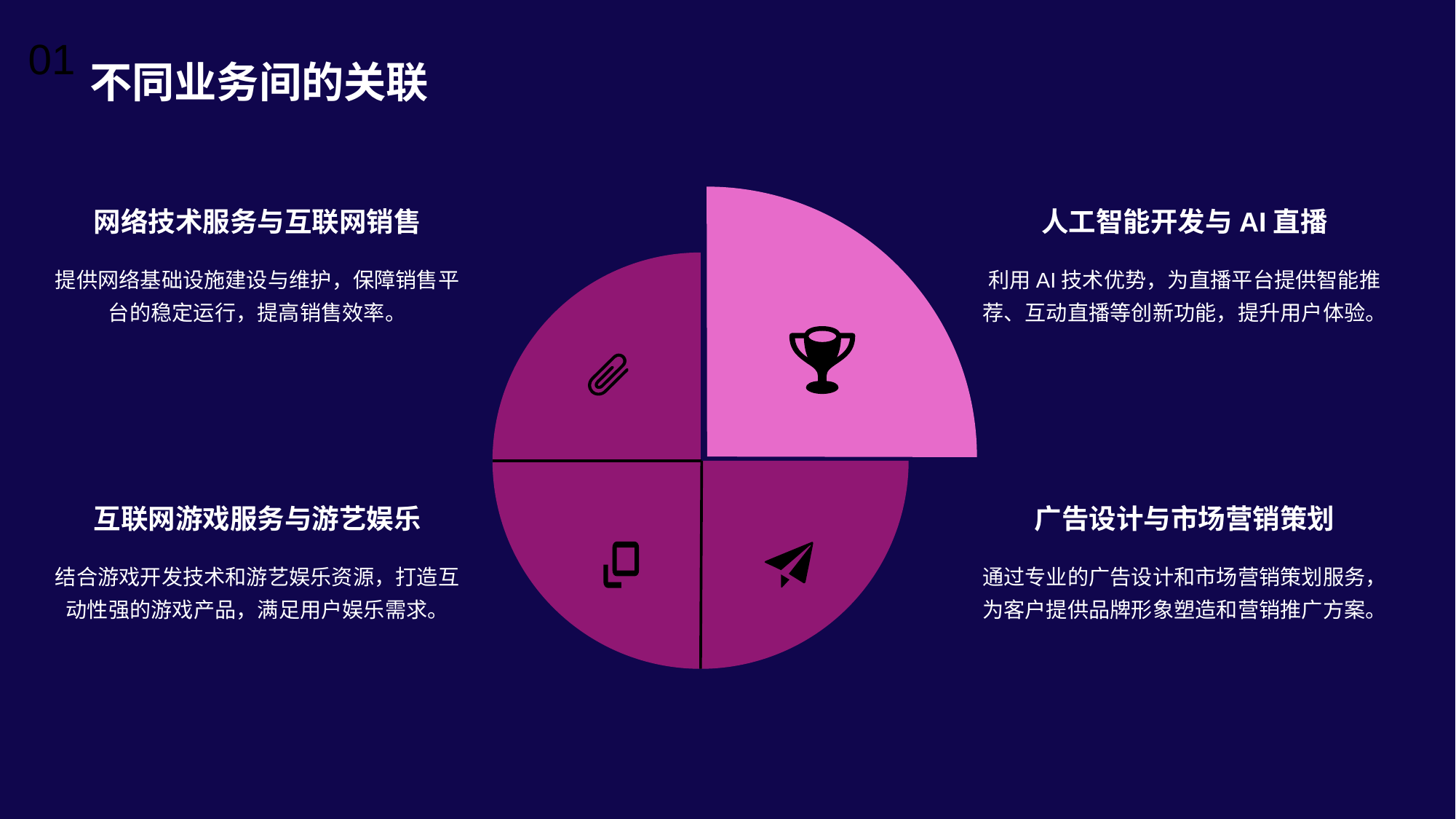

01
不同业务间的关联

网络技术服务与互联网销售
提供网络基础设施建设与维护，保障销售平台的稳定运行，提高销售效率。
人工智能开发与AI直播
利用AI技术优势，为直播平台提供智能推荐、互动直播等创新功能，提升用户体验。
互联网游戏服务与游艺娱乐
结合游戏开发技术和游艺娱乐资源，打造互动性强的游戏产品，满足用户娱乐需求。
广告设计与市场营销策划
通过专业的广告设计和市场营销策划服务，为客户提供品牌形象塑造和营销推广方案。